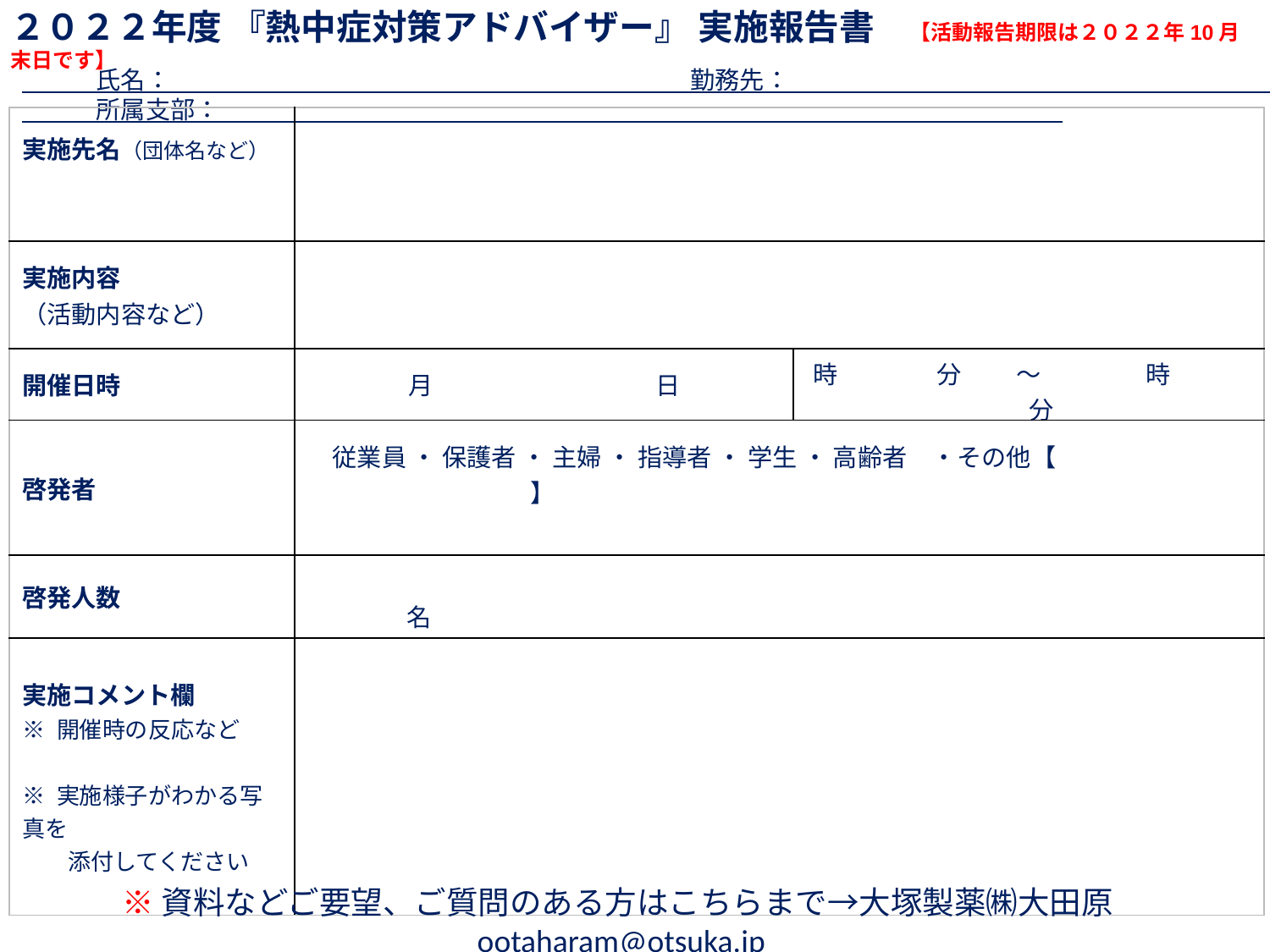

２０２２年度 『熱中症対策アドバイザー』 実施報告書　【活動報告期限は２０２２年10月末日です】
　　　氏名：　　　　　　　　　　　　　　　　　　　　　勤務先：　　　　　　　　　　　　　　　　　　　　　　　所属支部：
| 実施先名（団体名など） |  |  |
| --- | --- | --- |
| 実施内容 （活動内容など） |  |  |
| 開催日時 | 月　　　　　　　　　日 | 時　　　　分 　　～　　　　 時　　　　分 |
| 啓発者 | 従業員 ・ 保護者 ・ 主婦 ・ 指導者 ・ 学生 ・ 高齢者　・その他【　　　　　　　　　　　　　　　　】 |  |
| 啓発人数 | 名 |  |
| 実施コメント欄 ※ 開催時の反応など 　　 ※ 実施様子がわかる写真を　 　　添付してください |  |  |
※資料などご要望、ご質問のある方はこちらまで→大塚製薬㈱大田原ootaharam@otsuka.jp